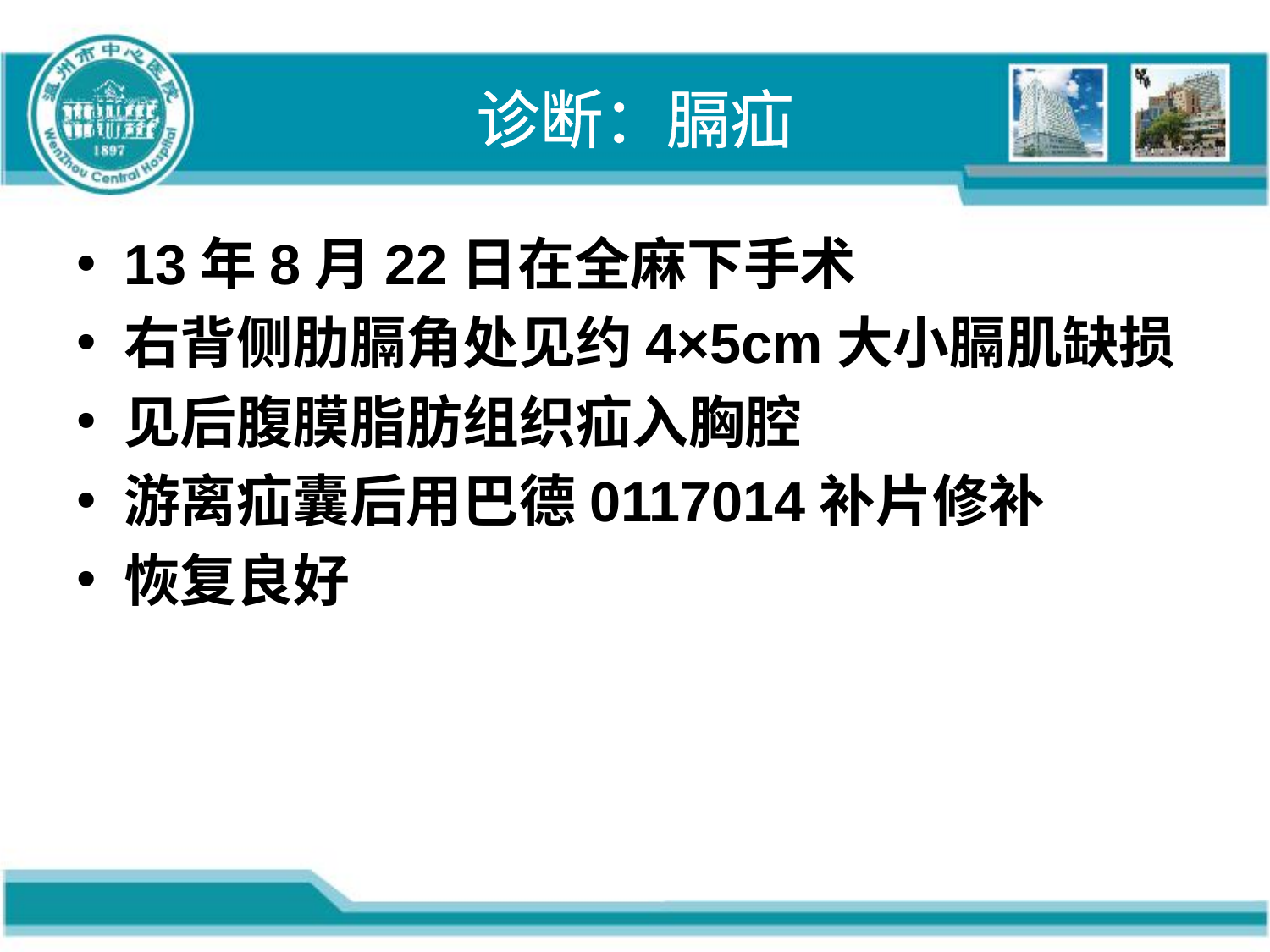

# 诊断：膈疝
13年8月22日在全麻下手术
右背侧肋膈角处见约4×5cm大小膈肌缺损
见后腹膜脂肪组织疝入胸腔
游离疝囊后用巴德0117014补片修补
恢复良好